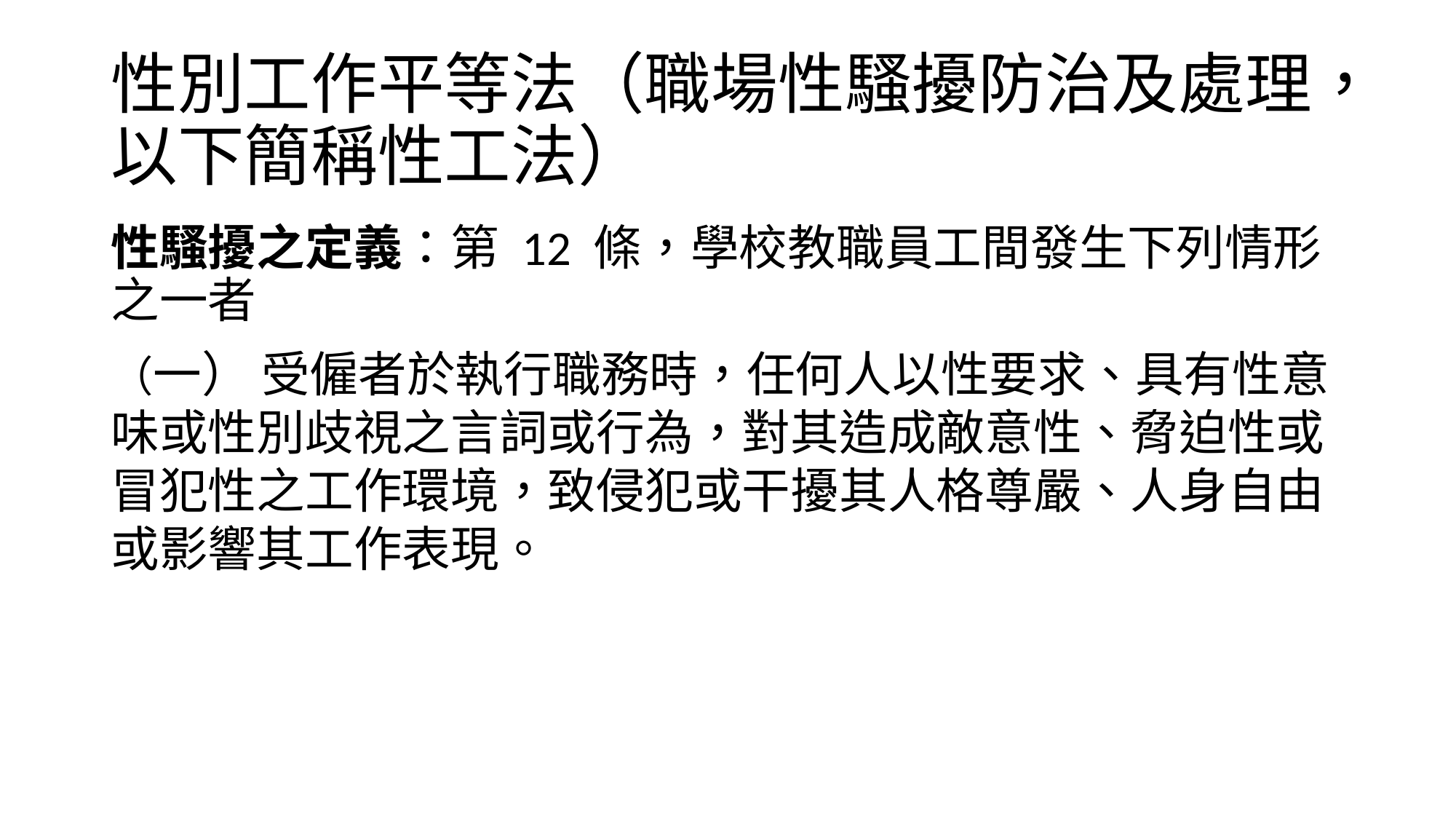

# 性別工作平等法（職場性騷擾防治及處理，以下簡稱性工法）
性騷擾之定義：第 12 條，學校教職員工間發生下列情形之一者
（一） 受僱者於執行職務時，任何人以性要求、具有性意味或性別歧視之言詞或行為，對其造成敵意性、脅迫性或冒犯性之工作環境，致侵犯或干擾其人格尊嚴、人身自由或影響其工作表現。